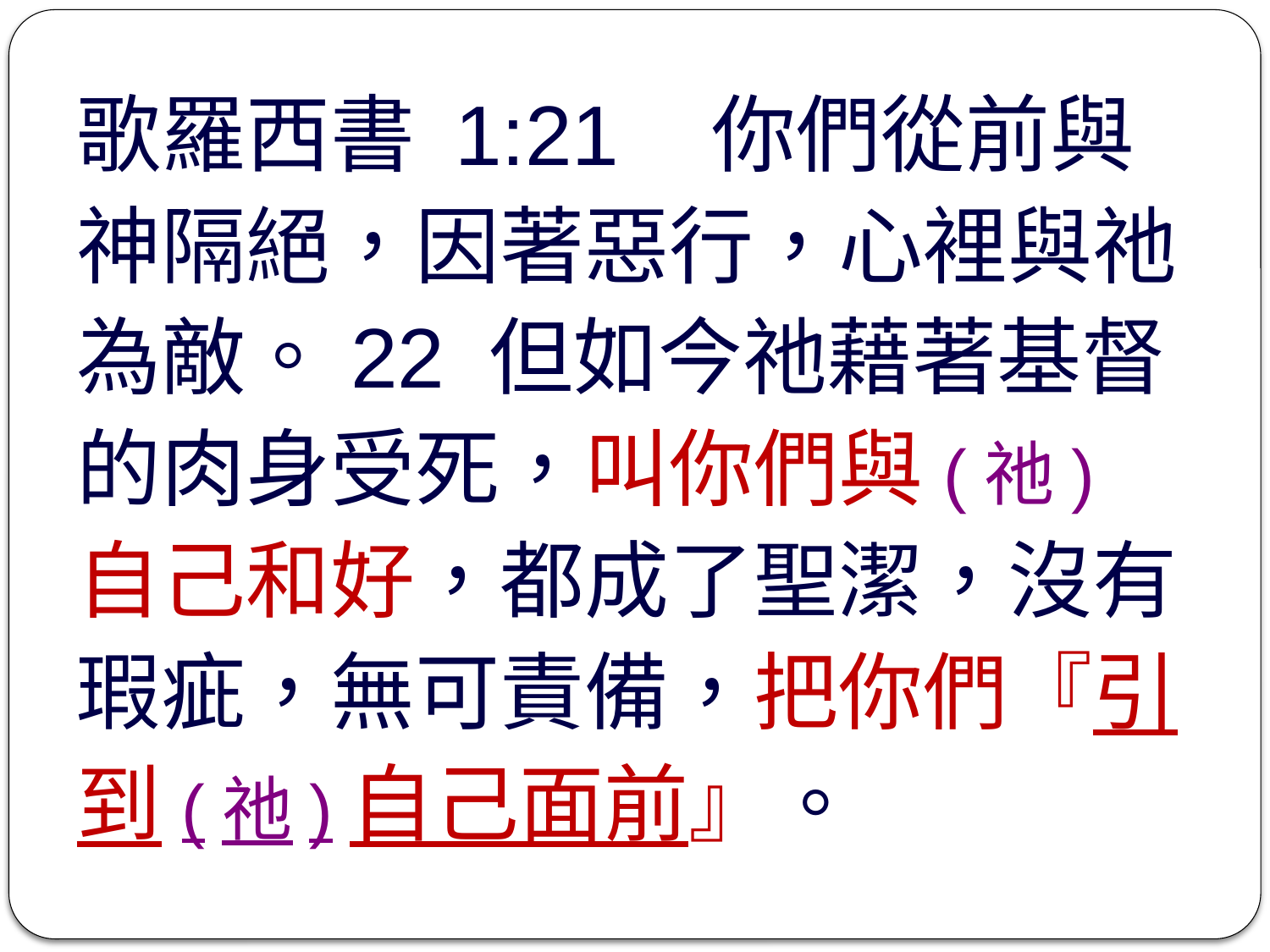

歌羅西書 1:21	你們從前與神隔絕，因著惡行，心裡與祂為敵。22 但如今祂藉著基督的肉身受死，叫你們與(祂)自己和好，都成了聖潔，沒有瑕疵，無可責備，把你們『引到(祂)自己面前』。